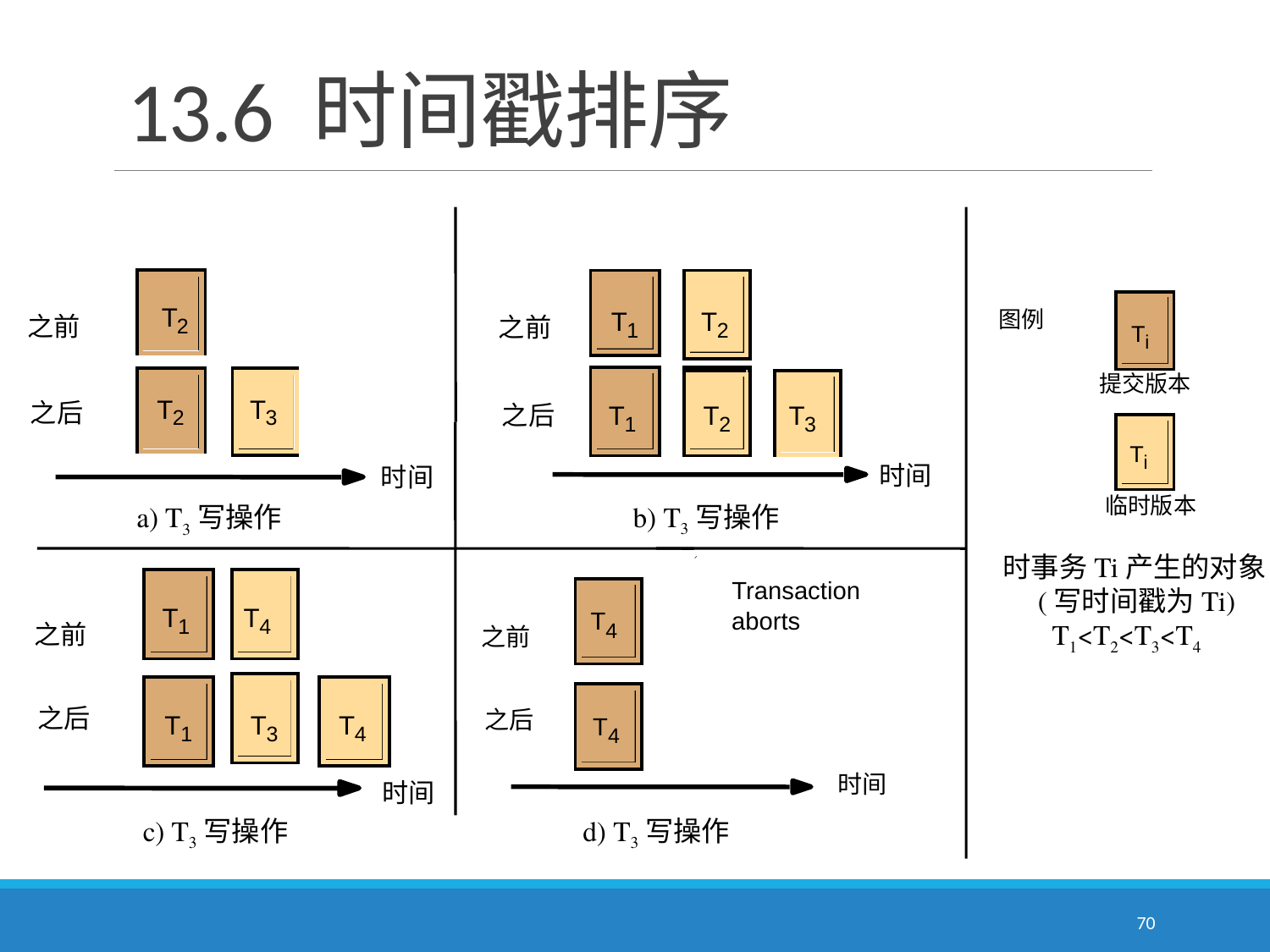

# 13.6 时间戳排序

T
T
T
图例
之前
之前
2
1
2
T
i

提交版本

T
T
之后
之后
T
T
T
2
3
1
2
3

T
i
时间
时间

临时版本
b) T3写操作
a) T3写操作

时事务Ti产生的对象
     (写时间戳为Ti)
       T1<T2<T3<T4

Transaction

T
T
T
aborts
1
4
4
之前
之前

之后
之后

T
T
T
T
1
3
4
4
时间
时间

c) T3写操作
d) T3写操作
70